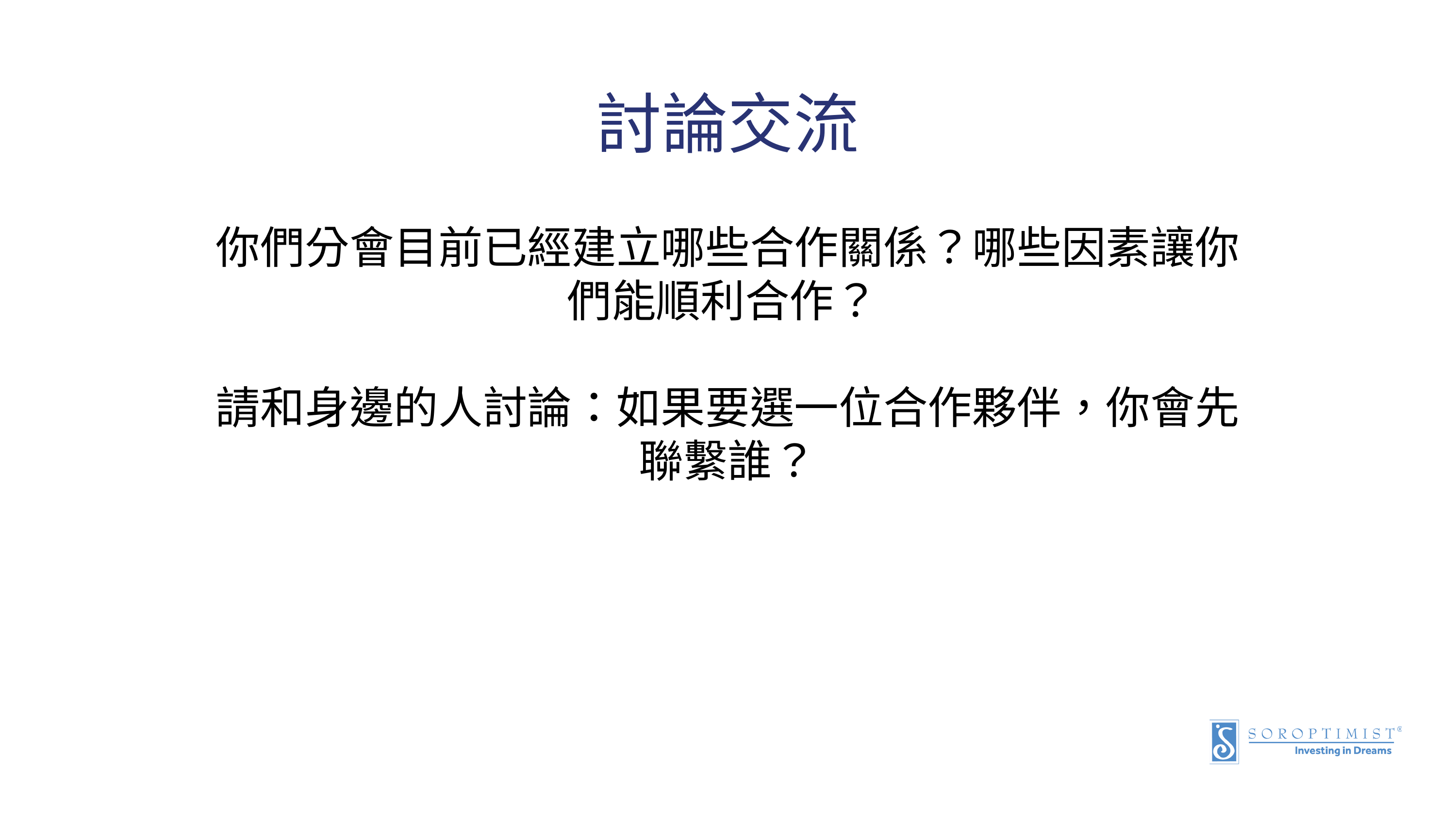

討論交流
你們分會目前已經建立哪些合作關係？哪些因素讓你們能順利合作？

請和身邊的人討論：如果要選一位合作夥伴，你會先聯繫誰？